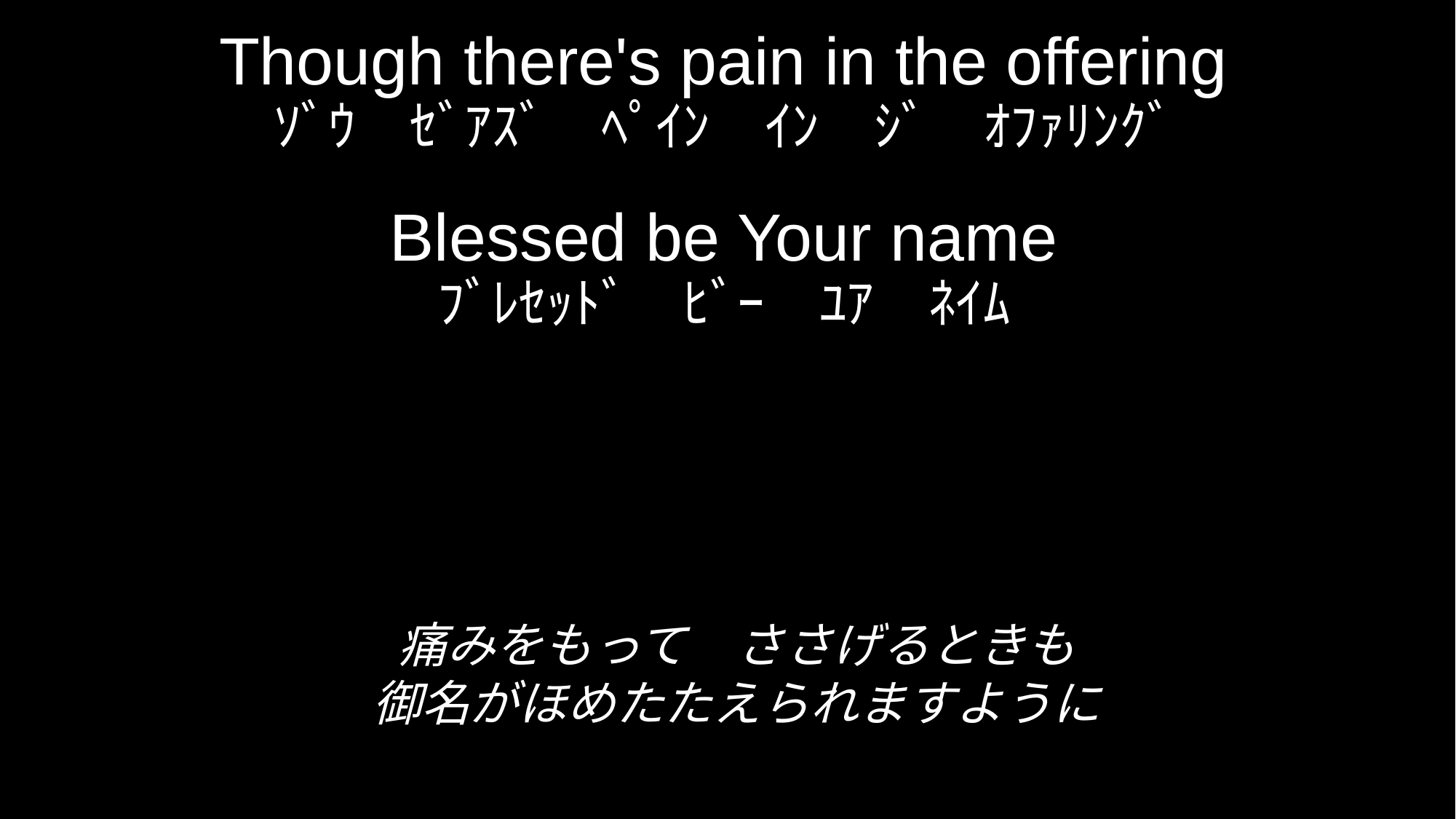

Though there's pain in the offering
ｿﾞｳ　ｾﾞｱｽﾞ　ﾍﾟｲﾝ　ｲﾝ　ｼﾞ　ｵﾌｧﾘﾝｸﾞ

Blessed be Your name
ﾌﾞﾚｾｯﾄﾞ　ﾋﾞｰ　ﾕｱ　ﾈｲﾑ
痛みをもって　ささげるときも
御名がほめたたえられますように